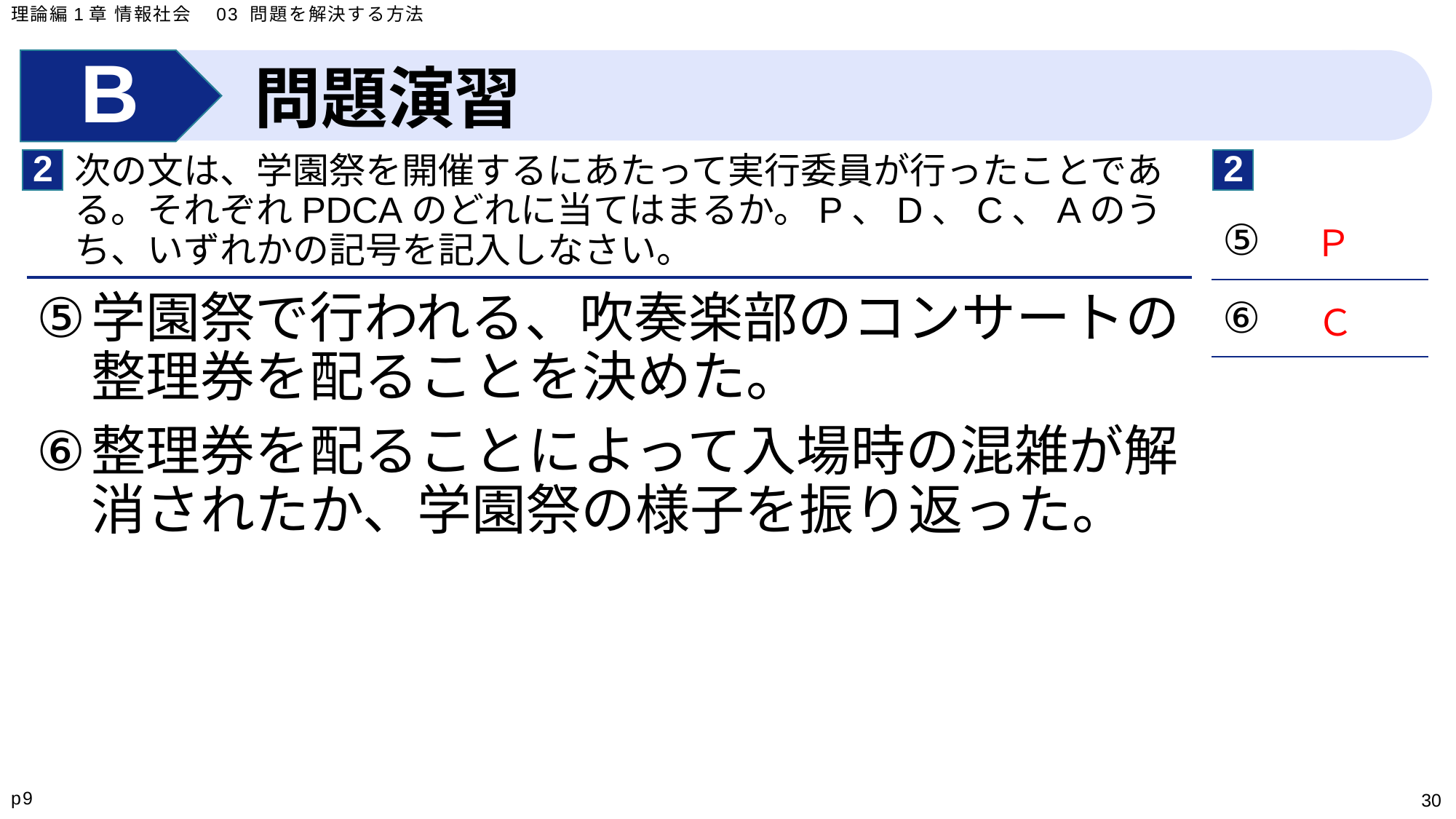

理論編1章 情報社会　03 問題を解決する方法
問題演習
2
2
次の文は、学園祭を開催するにあたって実行委員が行ったことである。それぞれPDCAのどれに当てはまるか。P、D、C、Aのうち、いずれかの記号を記入しなさい。
| ⑤ |
| --- |
| ⑥ |
Ｐ
学園祭で行われる、吹奏楽部のコンサートの整理券を配ることを決めた。
整理券を配ることによって入場時の混雑が解消されたか、学園祭の様子を振り返った。
Ｃ
p9
30